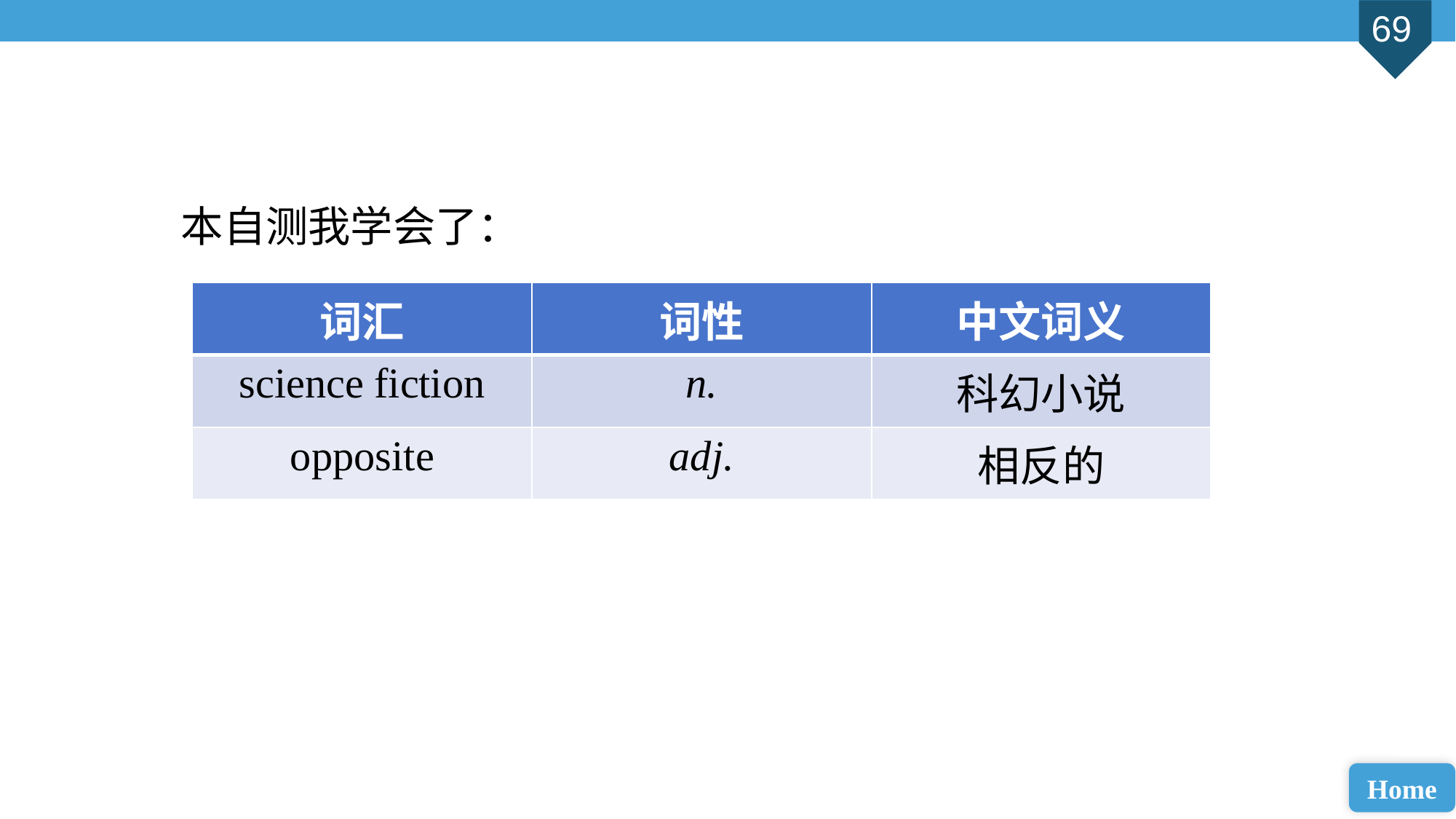

本自测我学会了：
| 词汇 | 词性 | 中文词义 |
| --- | --- | --- |
| science fiction | n. | 科幻小说 |
| opposite | adj. | 相反的 |